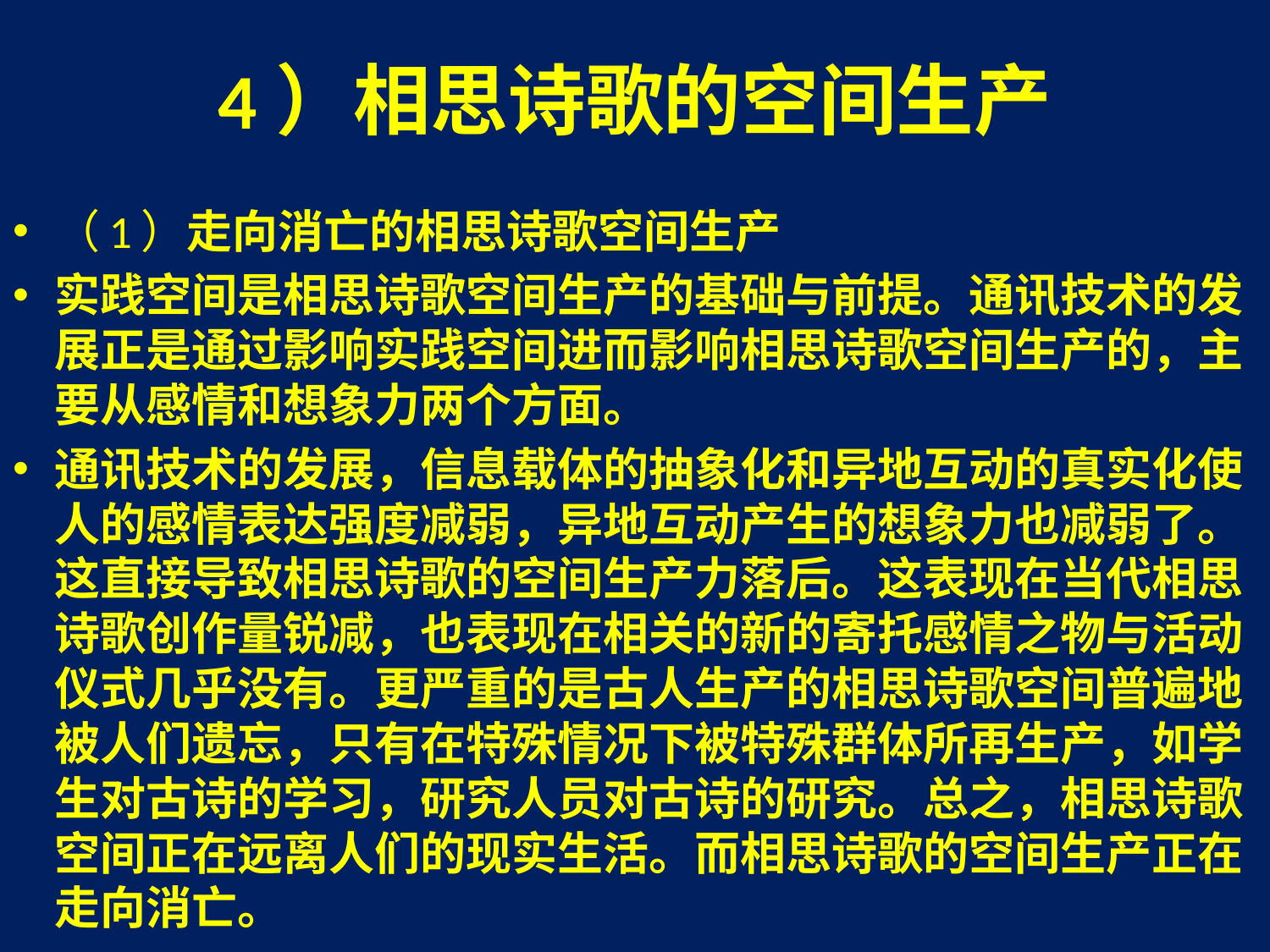

# 4）相思诗歌的空间生产
（1）走向消亡的相思诗歌空间生产
实践空间是相思诗歌空间生产的基础与前提。通讯技术的发展正是通过影响实践空间进而影响相思诗歌空间生产的，主要从感情和想象力两个方面。
通讯技术的发展，信息载体的抽象化和异地互动的真实化使人的感情表达强度减弱，异地互动产生的想象力也减弱了。这直接导致相思诗歌的空间生产力落后。这表现在当代相思诗歌创作量锐减，也表现在相关的新的寄托感情之物与活动仪式几乎没有。更严重的是古人生产的相思诗歌空间普遍地被人们遗忘，只有在特殊情况下被特殊群体所再生产，如学生对古诗的学习，研究人员对古诗的研究。总之，相思诗歌空间正在远离人们的现实生活。而相思诗歌的空间生产正在走向消亡。